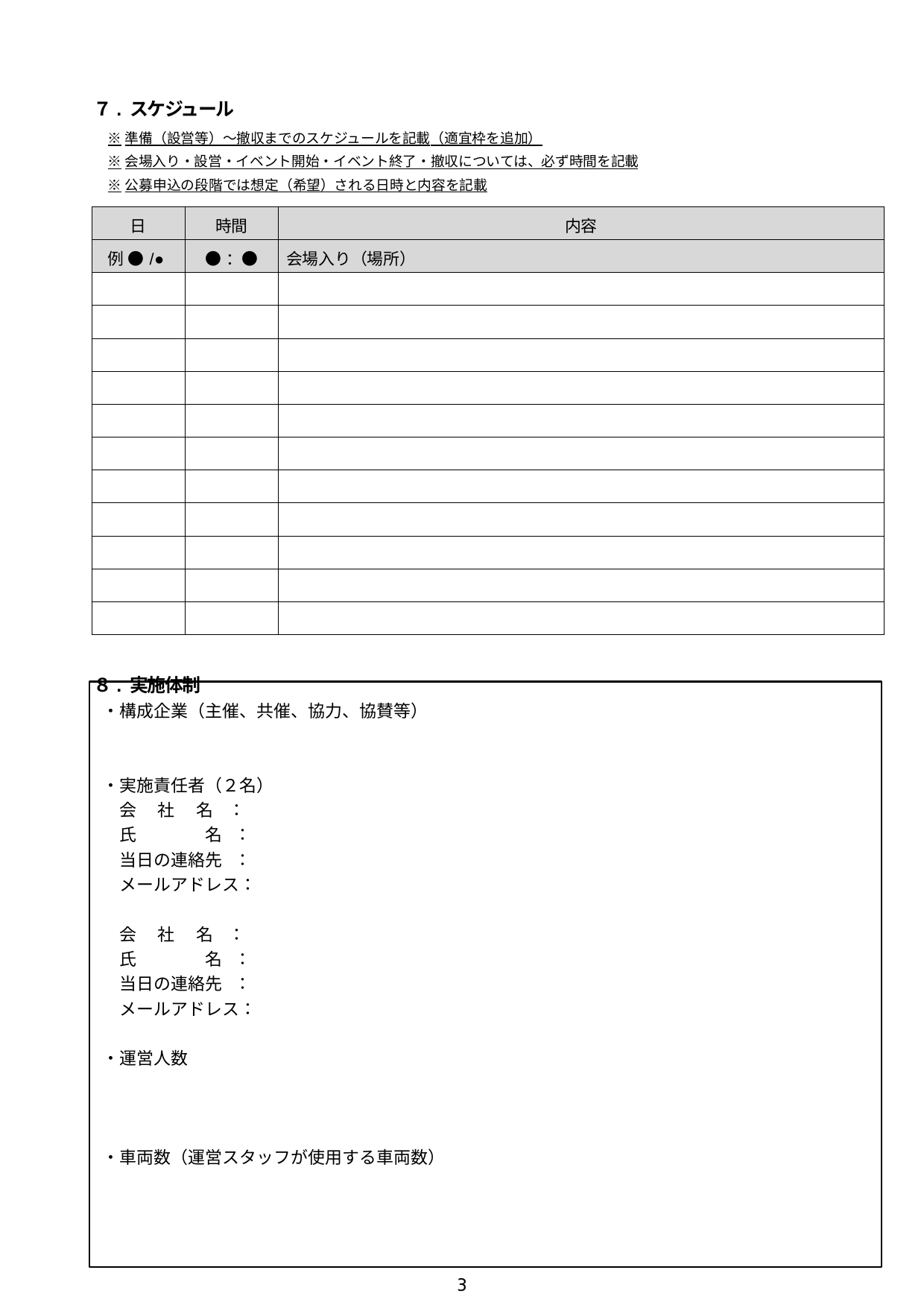

７. スケジュール

８. 実施体制

※準備（設営等）～撤収までのスケジュールを記載（適宜枠を追加）
※会場入り・設営・イベント開始・イベント終了・撤収については、必ず時間を記載
※公募申込の段階では想定（希望）される日時と内容を記載
| 日 | 時間 | 内容 |
| --- | --- | --- |
| 例 ●/● | ●：● | 会場入り（場所） |
|  |  |  |
|  |  |  |
|  |  |  |
|  |  |  |
|  |  |  |
|  |  |  |
|  |  |  |
|  |  |  |
|  |  |  |
|  |  |  |
|  |  |  |

・構成企業（主催、共催、協力、協賛等）

・実施責任者（２名）
　会 　社　 名    ：
　氏　　　　名   ：
　当日の連絡先   ：
　メールアドレス：

　会 　社　 名    ：
　氏　　　　名   ：
　当日の連絡先   ：
　メールアドレス：

・運営人数

・車両数（運営スタッフが使用する車両数）
3